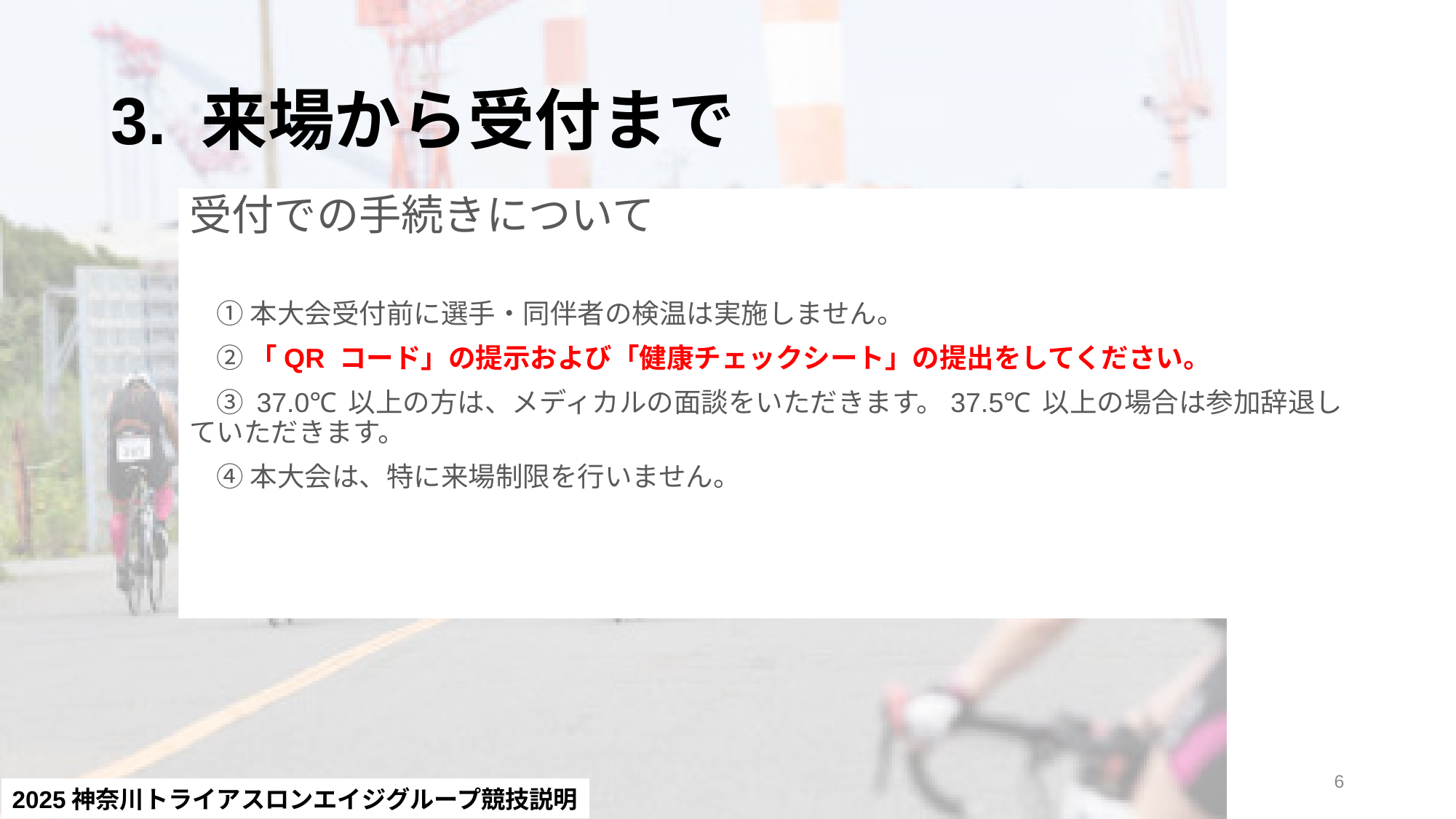

# 3. 来場から受付まで
受付での手続きについて

　① 本大会受付前に選手・同伴者の検温は実施しません。
　② 「QR コード」の提示および「健康チェックシート」の提出をしてください。
　③ 37.0℃以上の方は、メディカルの面談をいただきます。37.5℃以上の場合は参加辞退していただきます。
　④ 本大会は、特に来場制限を行いません。
6
2025神奈川トライアスロンエイジグループ競技説明